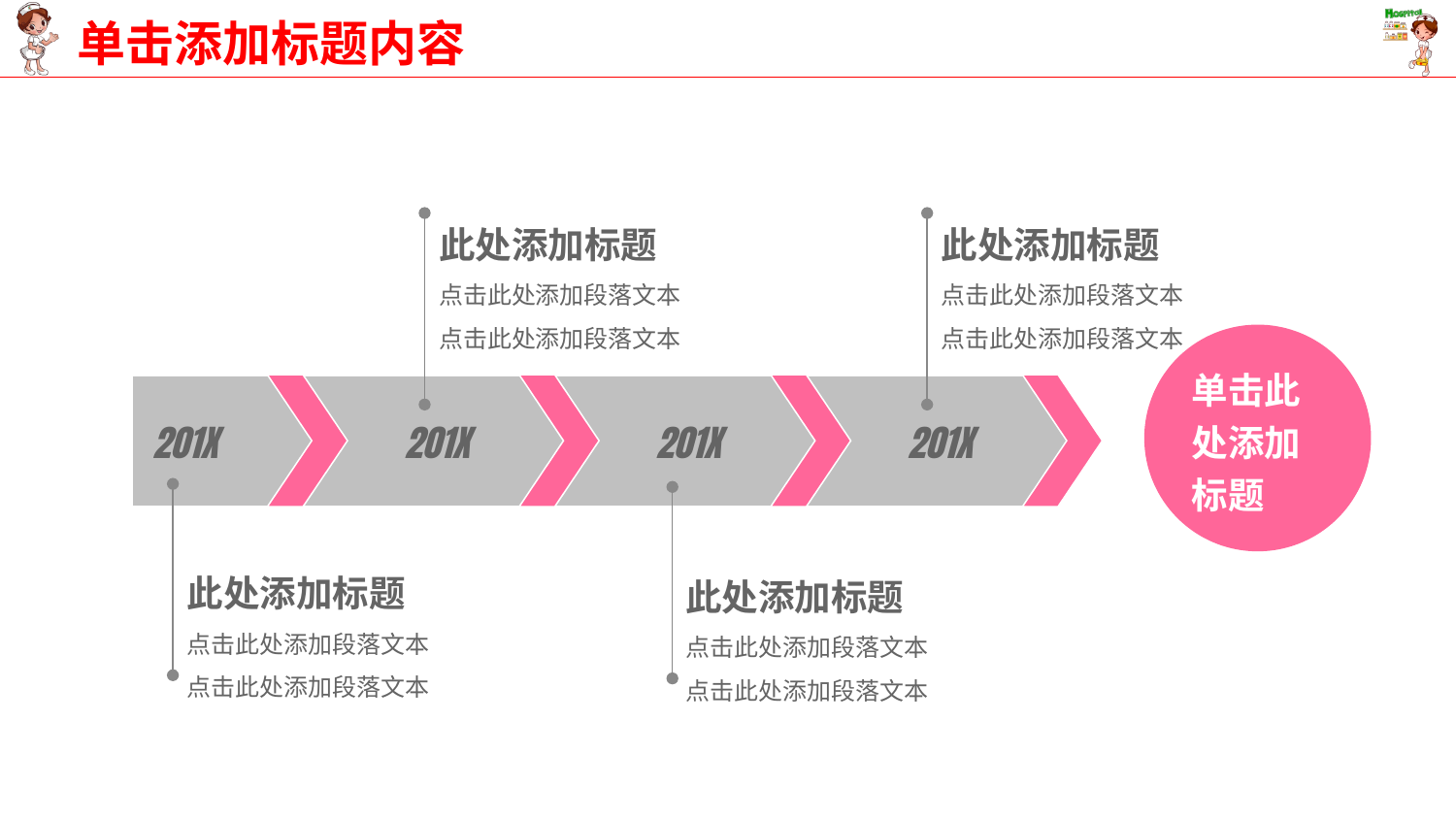

单击添加标题内容
此处添加标题
点击此处添加段落文本
点击此处添加段落文本

此处添加标题
点击此处添加段落文本
点击此处添加段落文本

单击此处添加标题

201X
201X
201X
201X

此处添加标题
点击此处添加段落文本
点击此处添加段落文本

此处添加标题
点击此处添加段落文本
点击此处添加段落文本